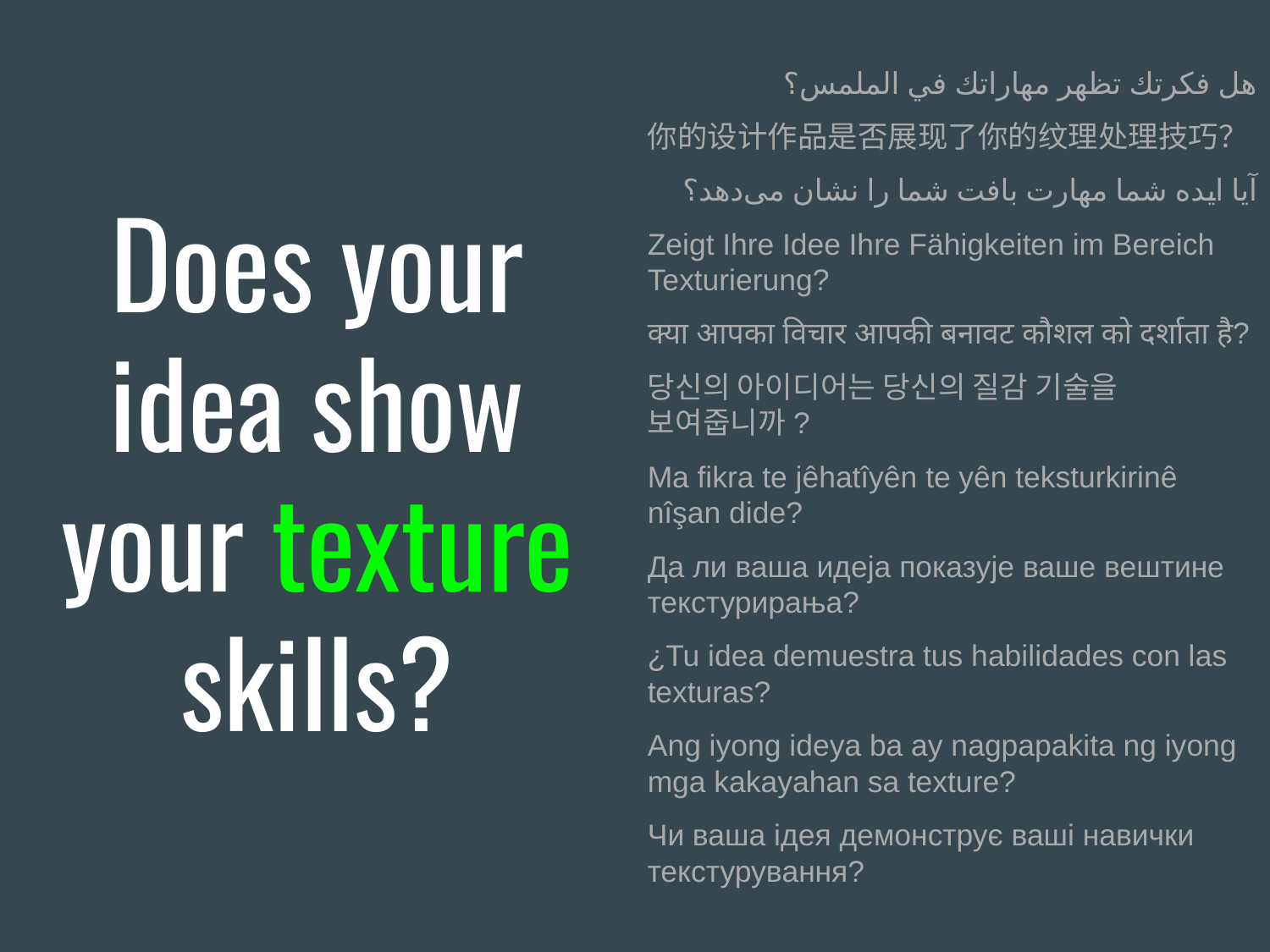

Does your idea show your texture skills?
هل فكرتك تظهر مهاراتك في الملمس؟
你的设计作品是否展现了你的纹理处理技巧？
آیا ایده شما مهارت بافت شما را نشان می‌دهد؟
Zeigt Ihre Idee Ihre Fähigkeiten im Bereich Texturierung?
क्या आपका विचार आपकी बनावट कौशल को दर्शाता है?
당신의 아이디어는 당신의 질감 기술을 보여줍니까?
Ma fikra te jêhatîyên te yên teksturkirinê nîşan dide?
Да ли ваша идеја показује ваше вештине текстурирања?
¿Tu idea demuestra tus habilidades con las texturas?
Ang iyong ideya ba ay nagpapakita ng iyong mga kakayahan sa texture?
Чи ваша ідея демонструє ваші навички текстурування?